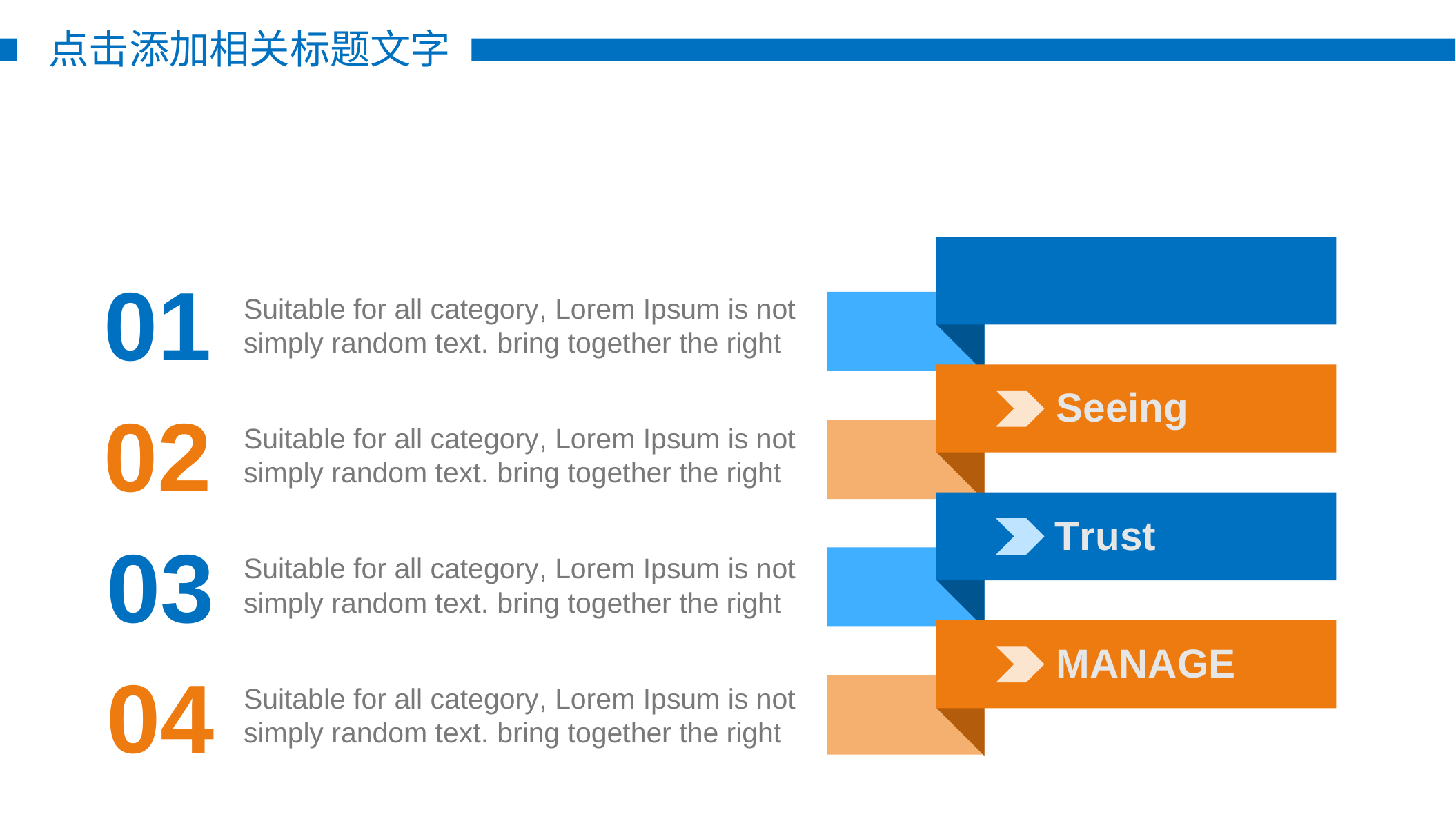

点击添加相关标题文字

01
Suitable for all category, Lorem Ipsum is not simply random text. bring together the right

Seeing
02

Suitable for all category, Lorem Ipsum is not simply random text. bring together the right

Trust

03
Suitable for all category, Lorem Ipsum is not simply random text. bring together the right

MANAGE

04
Suitable for all category, Lorem Ipsum is not simply random text. bring together the right